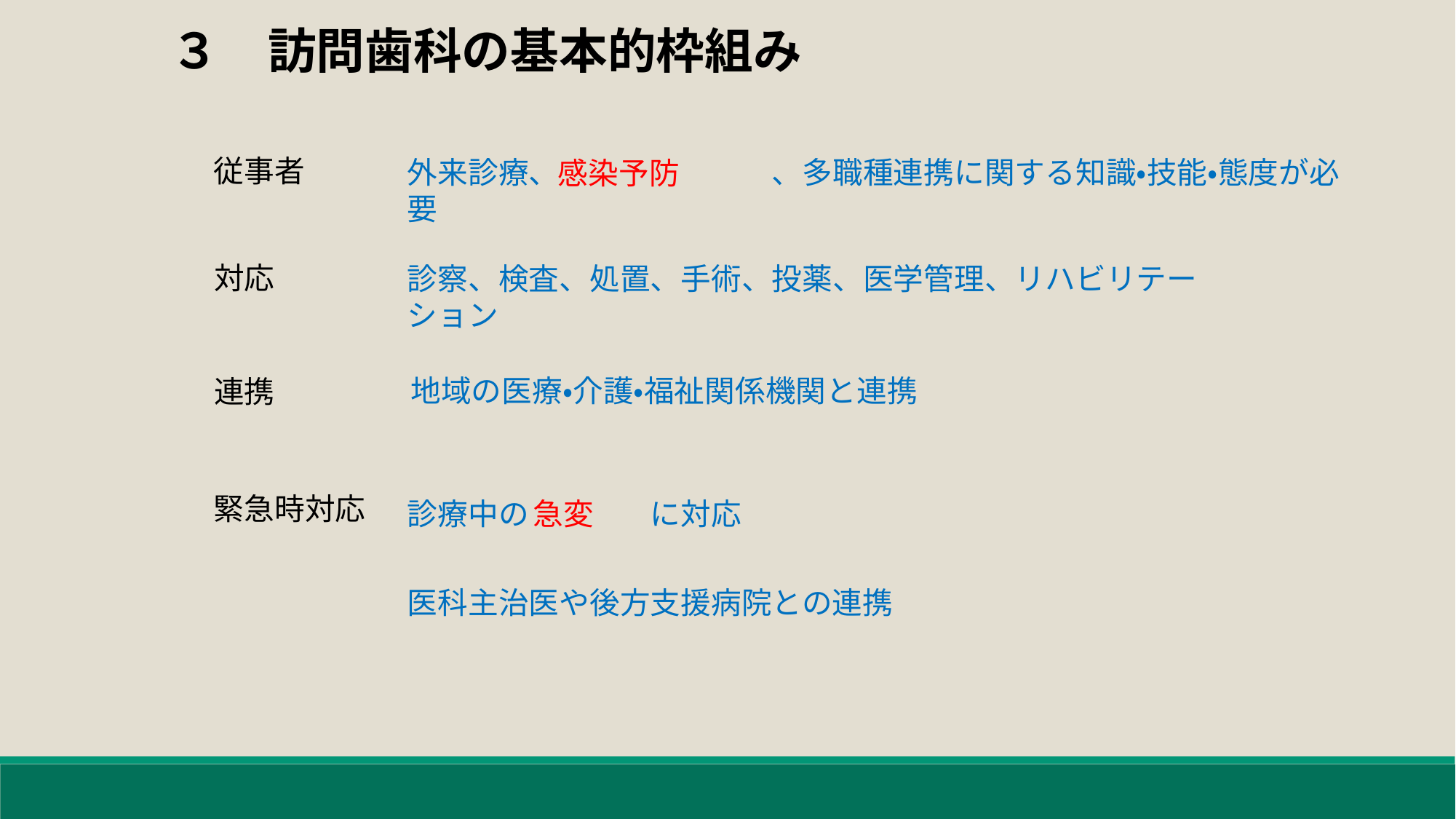

３　訪問歯科の基本的枠組み
従事者
外来診療、　　　　　　　、多職種連携に関する知識・技能・態度が必要
感染予防
対応
診察、検査、処置、手術、投薬、医学管理、リハビリテーション
地域の医療・介護・福祉関係機関と連携
連携
緊急時対応
診療中の　　　　に対応
急変
医科主治医や後方支援病院との連携